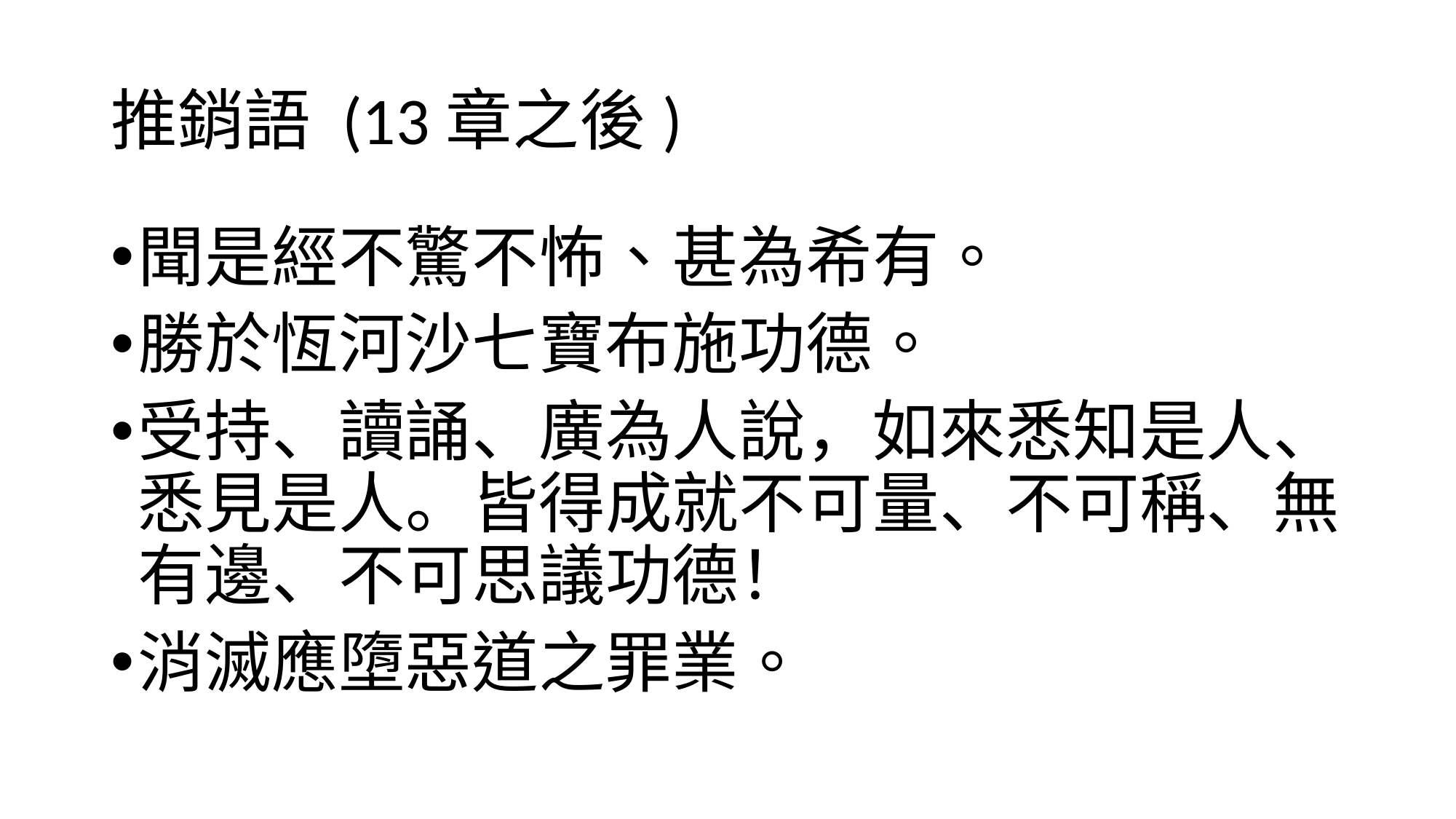

# 推銷語 (13章之後)
聞是經不驚不怖、甚為希有。
勝於恆河沙七寶布施功德。
受持、讀誦、廣為人說，如來悉知是人、悉見是人。皆得成就不可量、不可稱、無有邊、不可思議功德！
消滅應墮惡道之罪業。